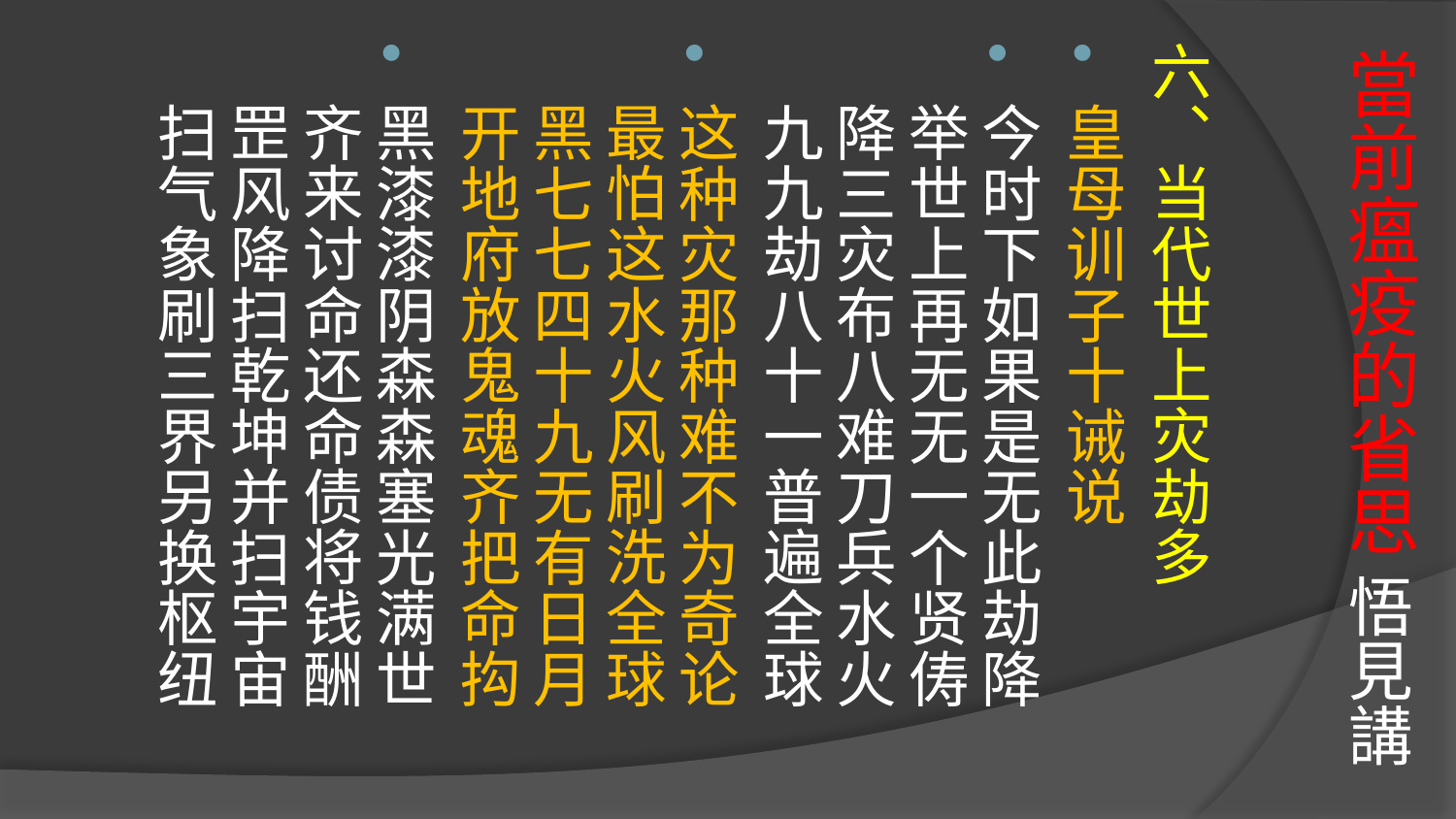

六、当代世上灾劫多
皇母训子十诫说
今时下如果是无此劫降
举世上再无无一个贤俦
降三灾布八难刀兵水火
九九劫八十一普遍全球
这种灾那种难不为奇论
最怕这水火风刷洗全球
黑七七四十九无有日月
开地府放鬼魂齐把命抅
黑漆漆阴森森塞光满世
齐来讨命还命债将钱酬
罡风降扫乾坤并扫宇宙
扫气象刷三界另换枢纽

# 當前瘟疫的省思 悟見講